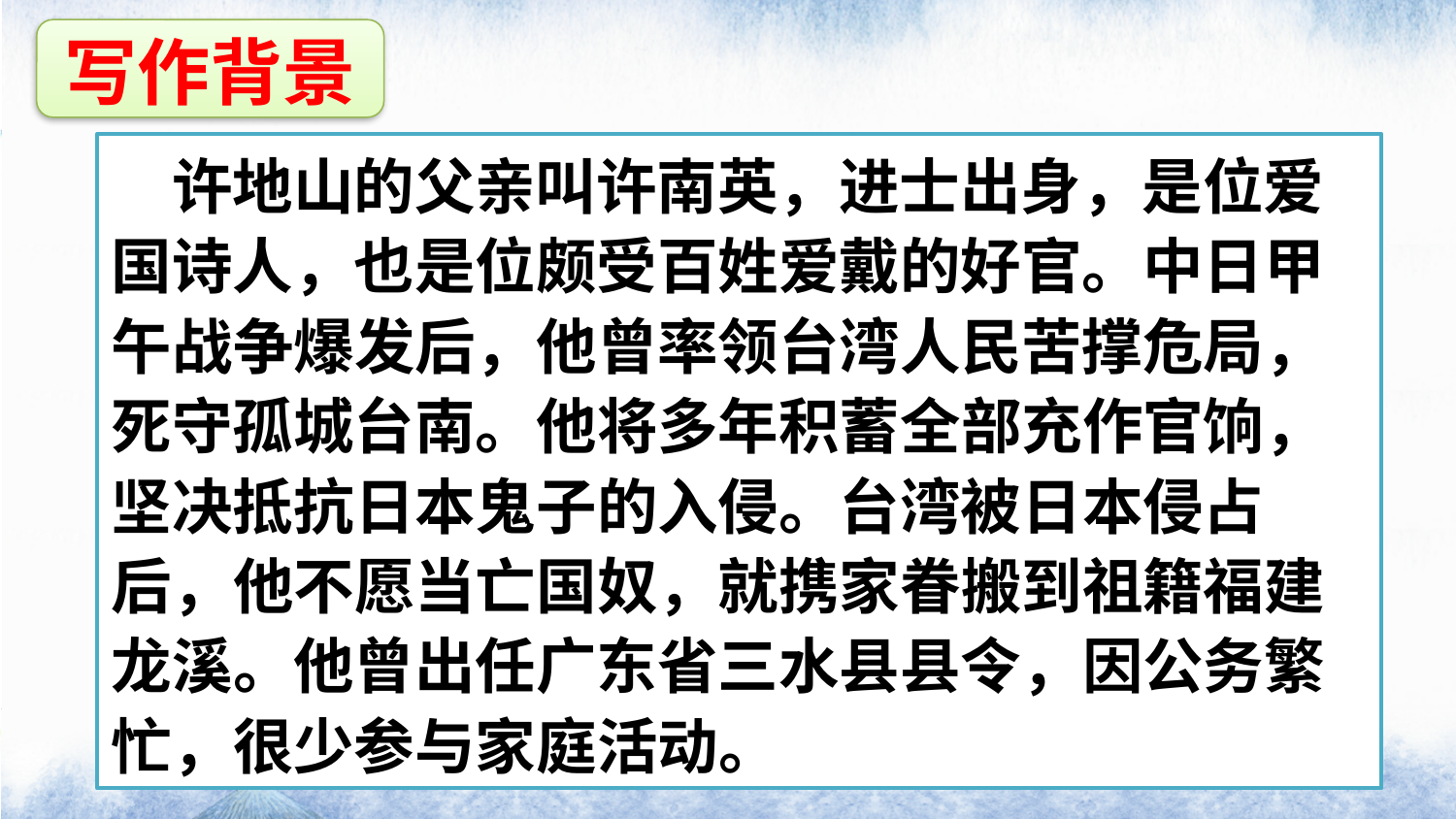

写作背景
    许地山的父亲叫许南英，进士出身，是位爱国诗人，也是位颇受百姓爱戴的好官。中日甲午战争爆发后，他曾率领台湾人民苦撑危局，死守孤城台南。他将多年积蓄全部充作官饷，坚决抵抗日本鬼子的入侵。台湾被日本侵占后，他不愿当亡国奴，就携家眷搬到祖籍福建龙溪。他曾出任广东省三水县县令，因公务繁忙，很少参与家庭活动。